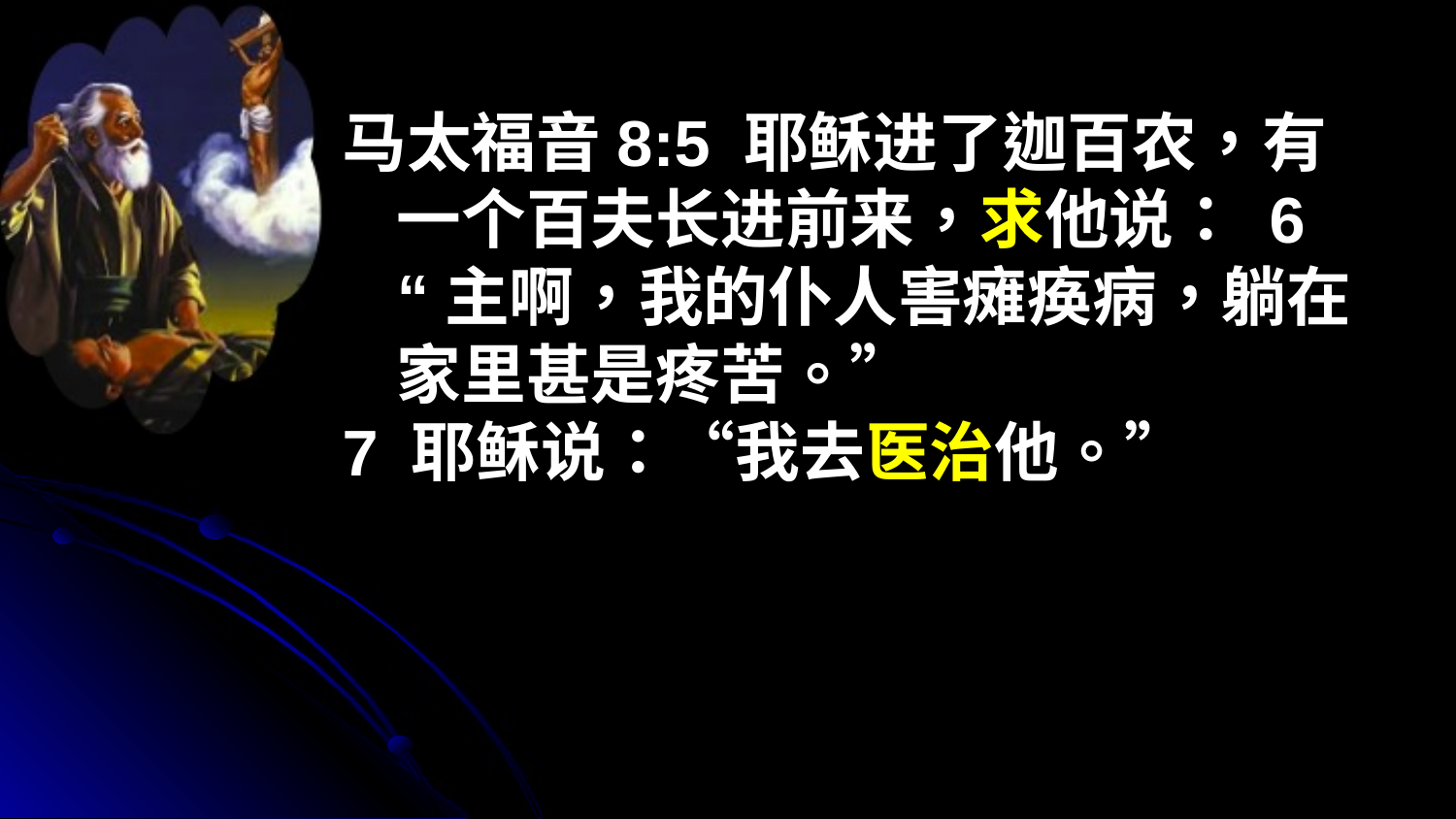

马太福音8:5 耶稣进了迦百农，有一个百夫长进前来，求他说： 6 “主啊，我的仆人害瘫痪病，躺在家里甚是疼苦。”
7 耶稣说：“我去医治他。”